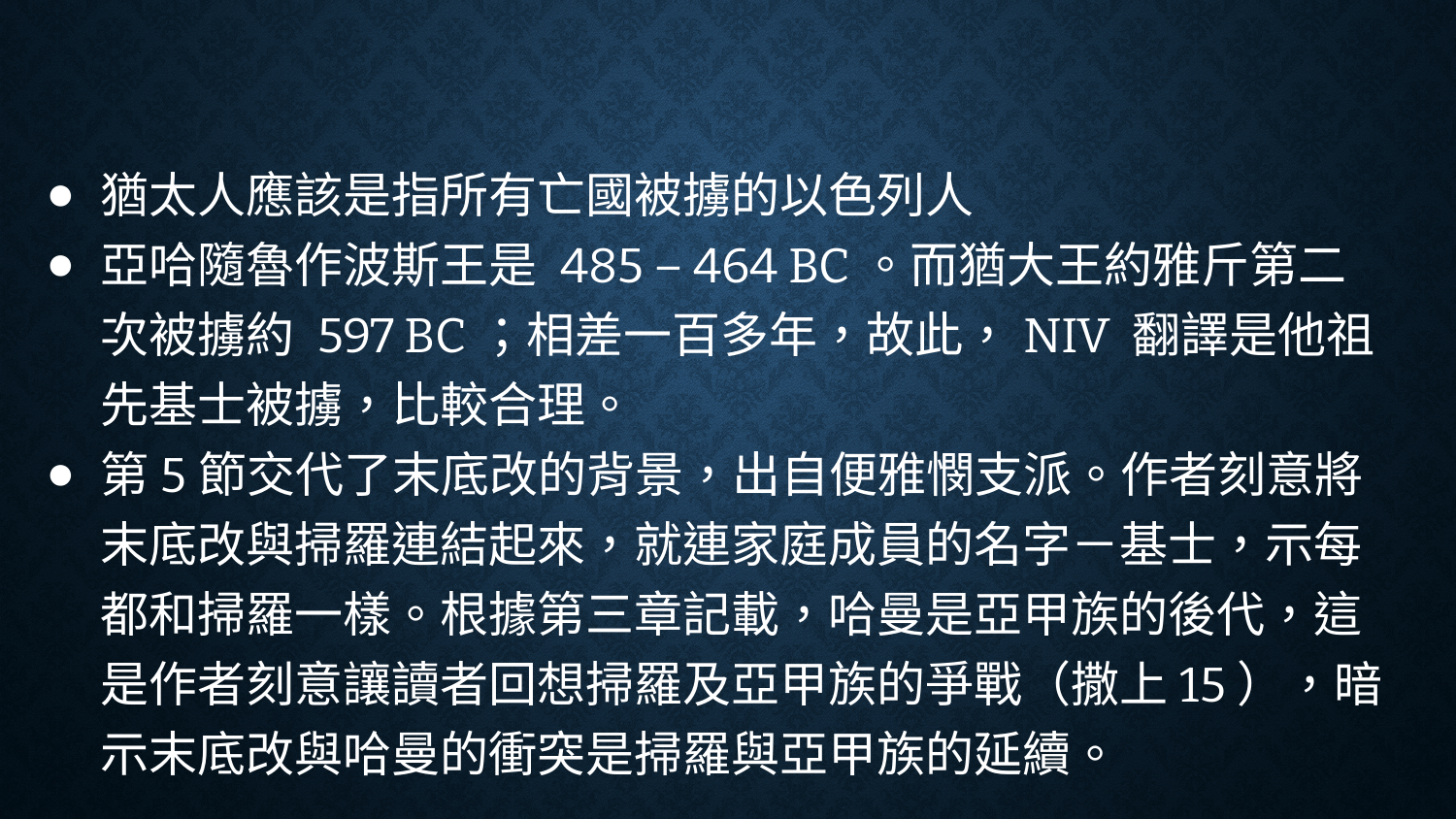

#
猶太人應該是指所有亡國被擄的以色列人
亞哈隨魯作波斯王是 485 – 464 BC。而猶大王約雅斤第二次被擄約 597 BC；相差一百多年，故此，NIV 翻譯是他祖先基士被擄，比較合理。
第5節交代了末底改的背景，出自便雅憫支派。作者刻意將末底改與掃羅連結起來，就連家庭成員的名字－基士，示每都和掃羅一樣。根據第三章記載，哈曼是亞甲族的後代，這是作者刻意讓讀者回想掃羅及亞甲族的爭戰（撒上15），暗示末底改與哈曼的衝突是掃羅與亞甲族的延續。